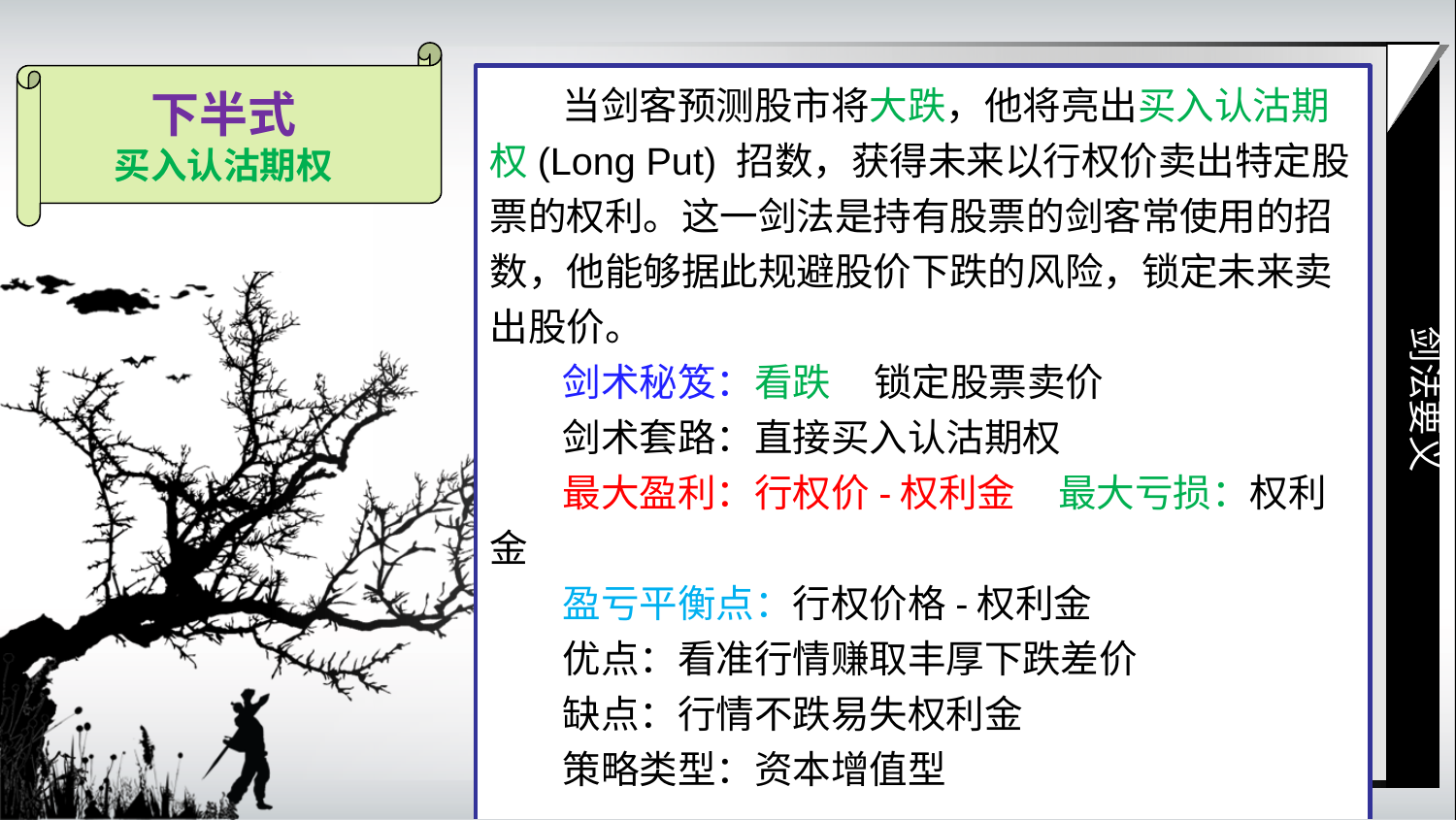

剑法要义
当剑客预测股市将大跌，他将亮出买入认沽期权(Long Put) 招数，获得未来以行权价卖出特定股票的权利。这一剑法是持有股票的剑客常使用的招数，他能够据此规避股价下跌的风险，锁定未来卖出股价。
剑术秘笈：看跌     锁定股票卖价
剑术套路：直接买入认沽期权
最大盈利：行权价-权利金     最大亏损：权利金
盈亏平衡点：行权价格-权利金
优点：看准行情赚取丰厚下跌差价
缺点：行情不跌易失权利金
策略类型：资本增值型

下半式
买入认沽期权